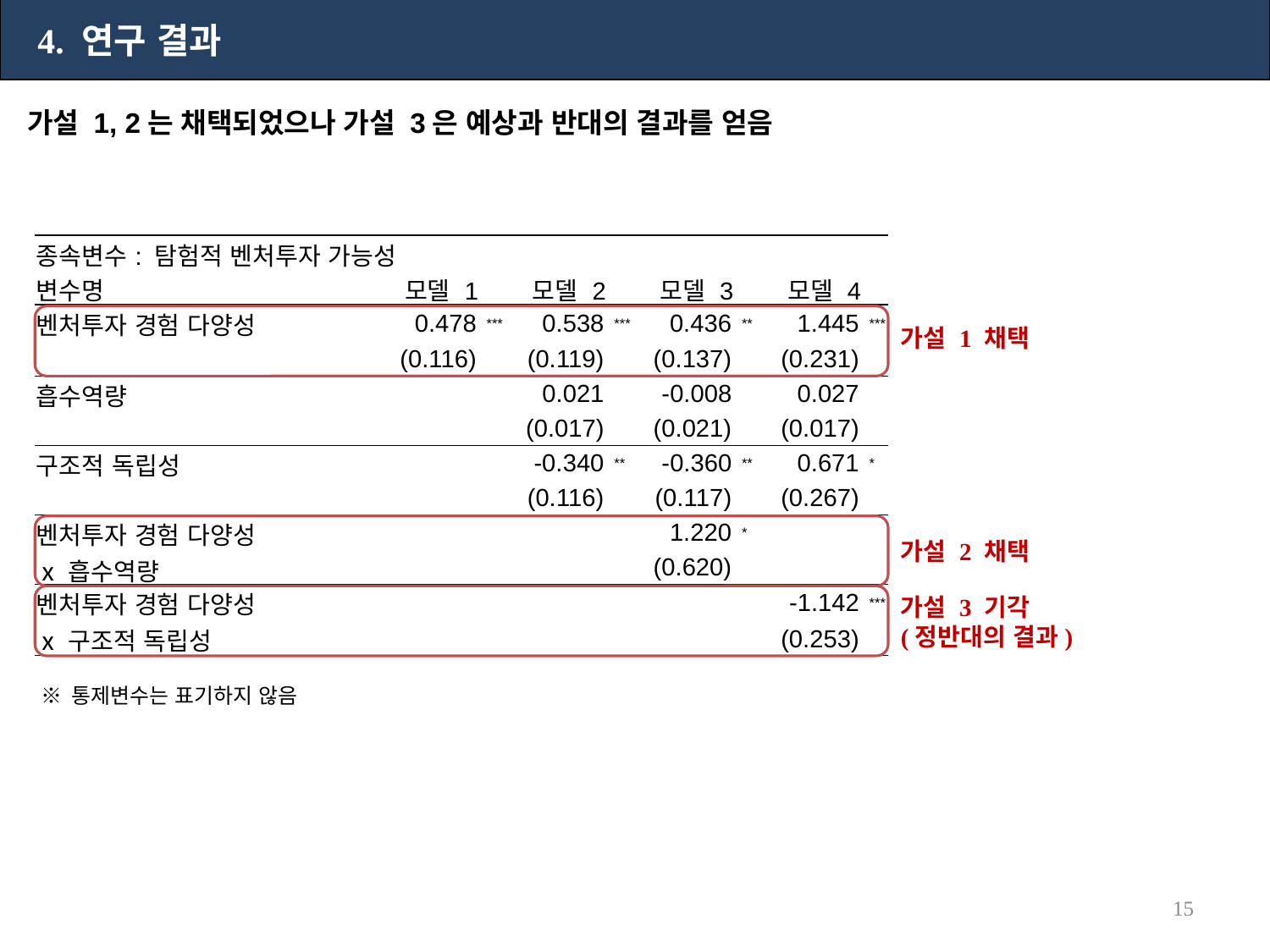

4. 연구 결과
가설 1, 2는 채택되었으나 가설 3은 예상과 반대의 결과를 얻음
| 종속변수: 탐험적 벤처투자 가능성 |  |  |  |  |  |  |  |  |
| --- | --- | --- | --- | --- | --- | --- | --- | --- |
| 변수명 | 모델 1 |  | 모델 2 |  | 모델 3 |  | 모델 4 |  |
| 벤처투자 경험 다양성 | 0.478 | \*\*\* | 0.538 | \*\*\* | 0.436 | \*\* | 1.445 | \*\*\* |
|  | (0.116) |  | (0.119) |  | (0.137) |  | (0.231) |  |
| 흡수역량 |  |  | 0.021 |  | -0.008 |  | 0.027 |  |
|  |  |  | (0.017) |  | (0.021) |  | (0.017) |  |
| 구조적 독립성 |  |  | -0.340 | \*\* | -0.360 | \*\* | 0.671 | \* |
|  |  |  | (0.116) |  | (0.117) |  | (0.267) |  |
| 벤처투자 경험 다양성 ⅹ 흡수역량 |  |  |  |  | 1.220 | \* |  |  |
|  |  |  |  |  | (0.620) |  |  |  |
| 벤처투자 경험 다양성 ⅹ 구조적 독립성 |  |  |  |  |  |  | -1.142 | \*\*\* |
|  |  |  |  |  |  |  | (0.253) |  |

가설 1 채택

가설 2 채택

가설 3 기각
(정반대의 결과)
※ 통제변수는 표기하지 않음
15